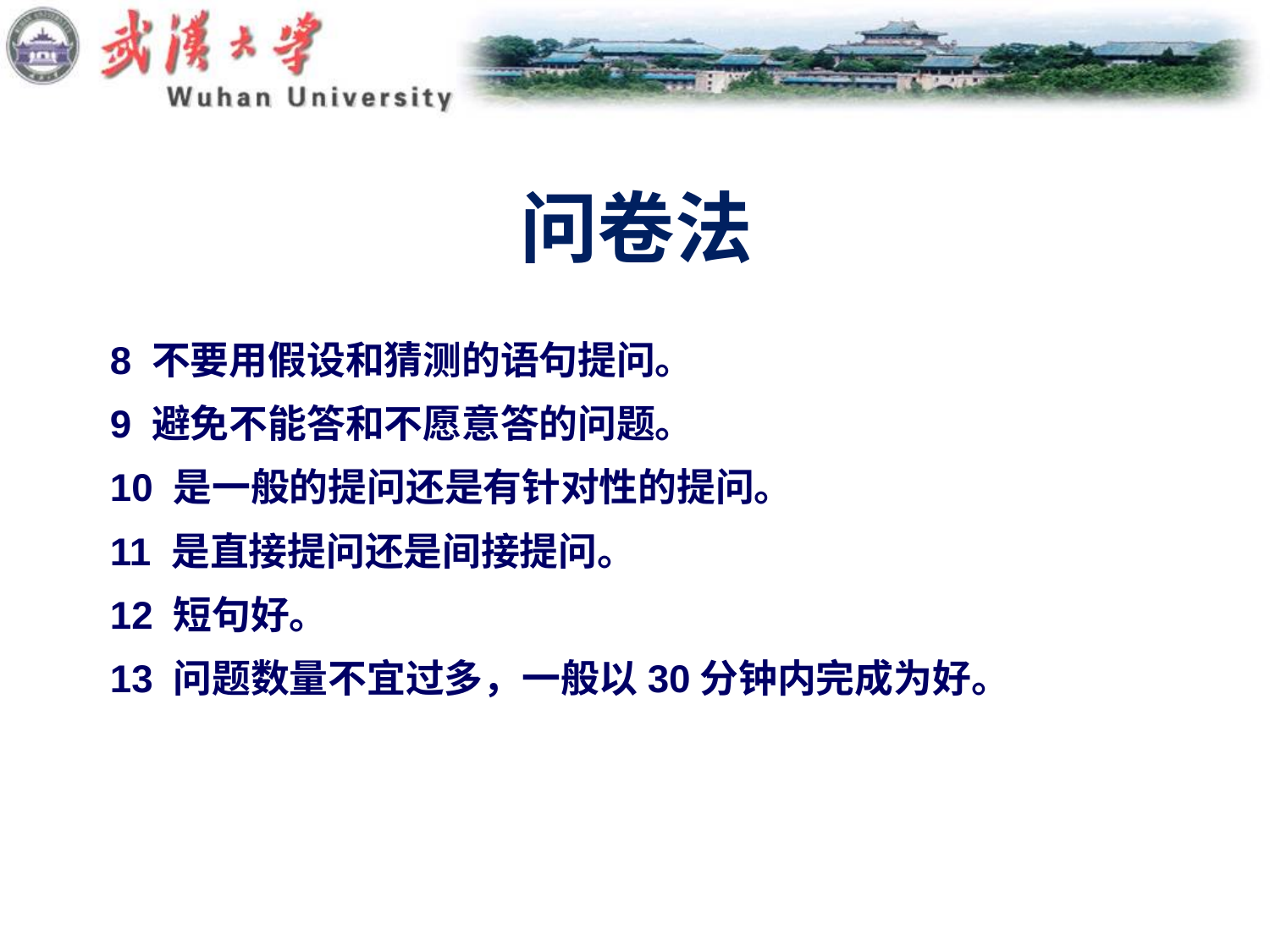

# 问卷法
   8 不要用假设和猜测的语句提问。
   9 避免不能答和不愿意答的问题。
   10 是一般的提问还是有针对性的提问。
   11 是直接提问还是间接提问。
   12 短句好。
   13 问题数量不宜过多，一般以30分钟内完成为好。